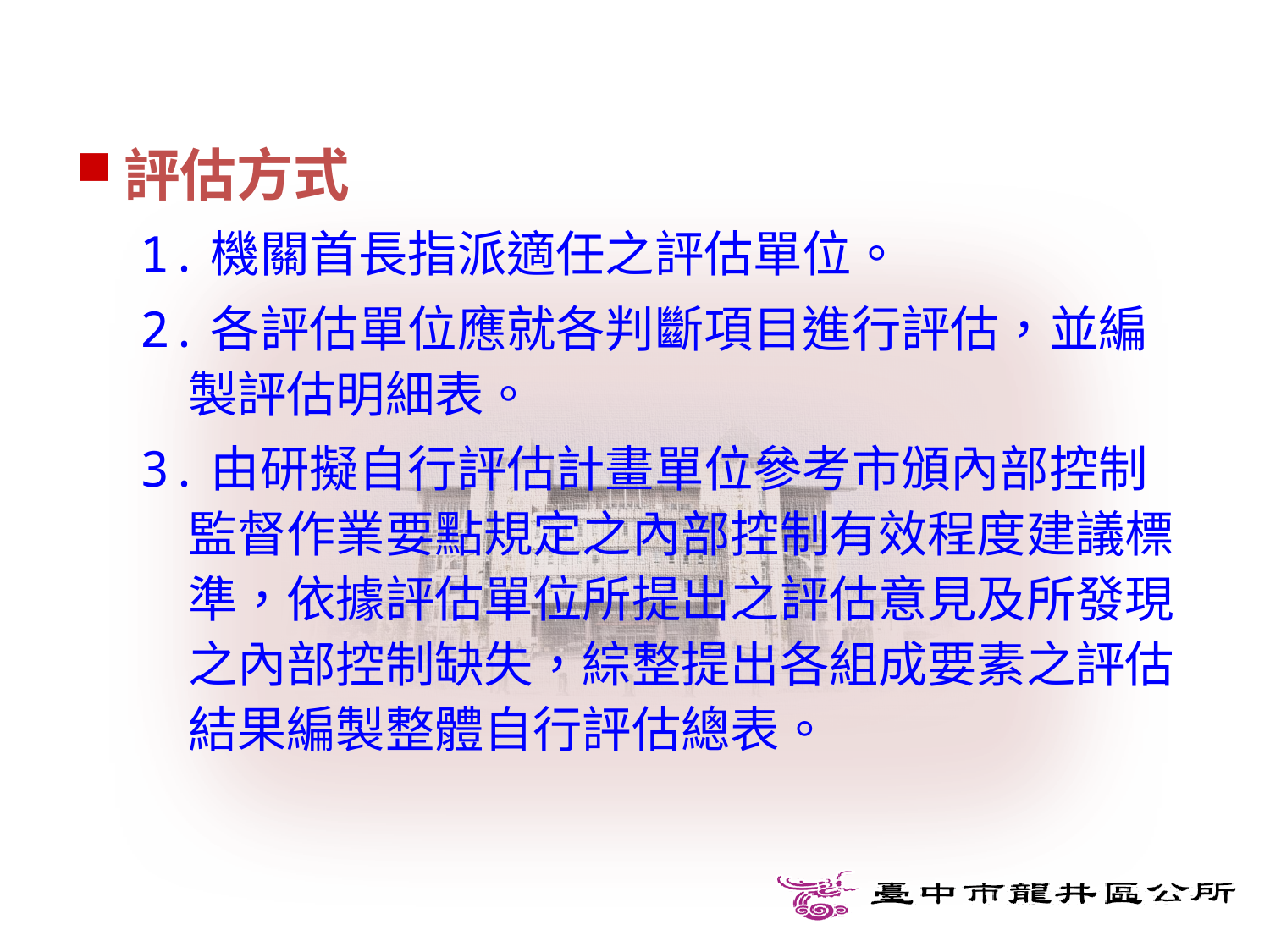

評估方式
1.機關首長指派適任之評估單位。
2.各評估單位應就各判斷項目進行評估，並編製評估明細表。
3.由研擬自行評估計畫單位參考市頒內部控制監督作業要點規定之內部控制有效程度建議標準，依據評估單位所提出之評估意見及所發現之內部控制缺失，綜整提出各組成要素之評估結果編製整體自行評估總表。